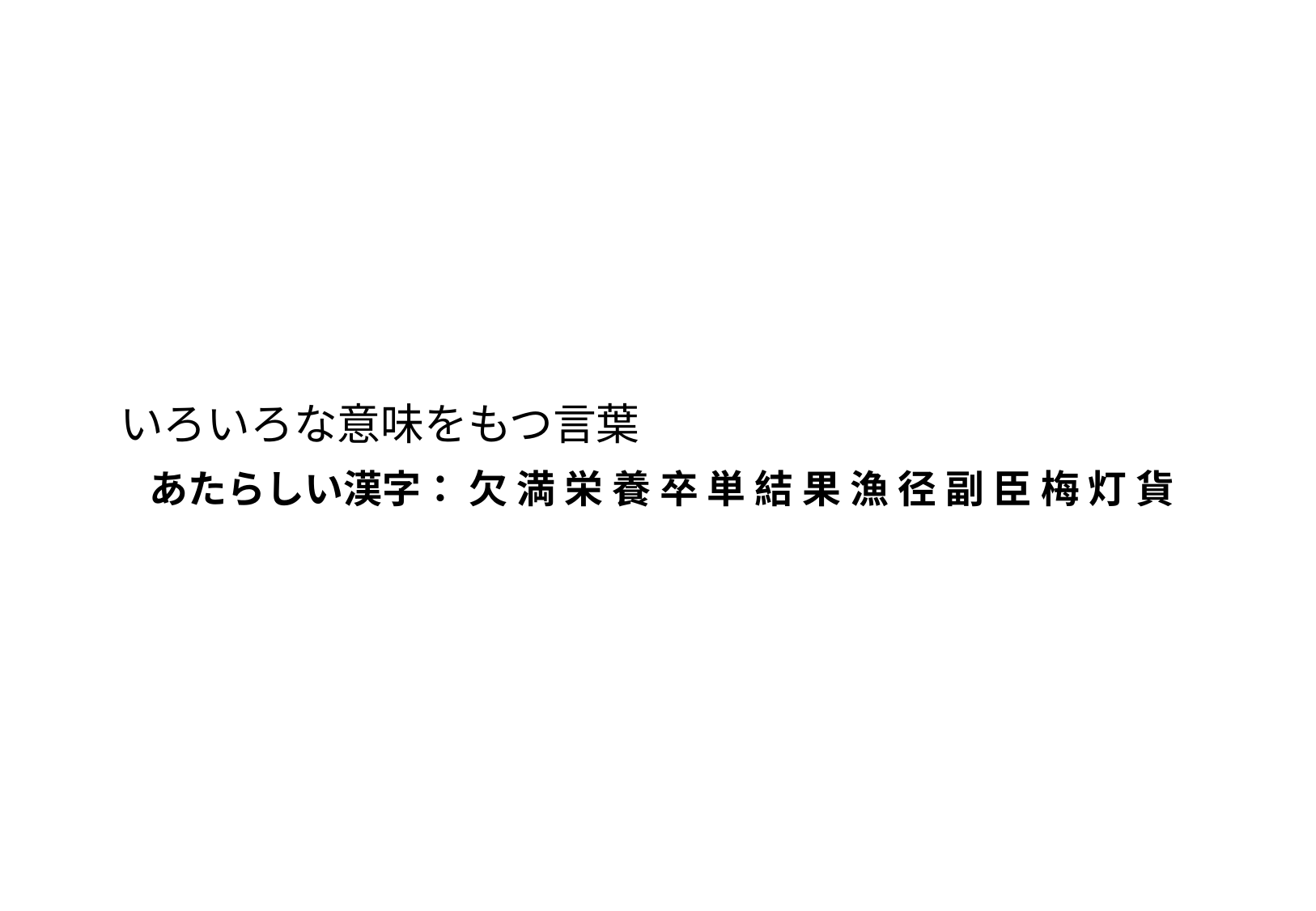

# いろいろな意味をもつ言葉
あたらしい漢字： 欠 満 栄 養 卒 単 結 果 漁 径 副 臣 梅 灯 貨